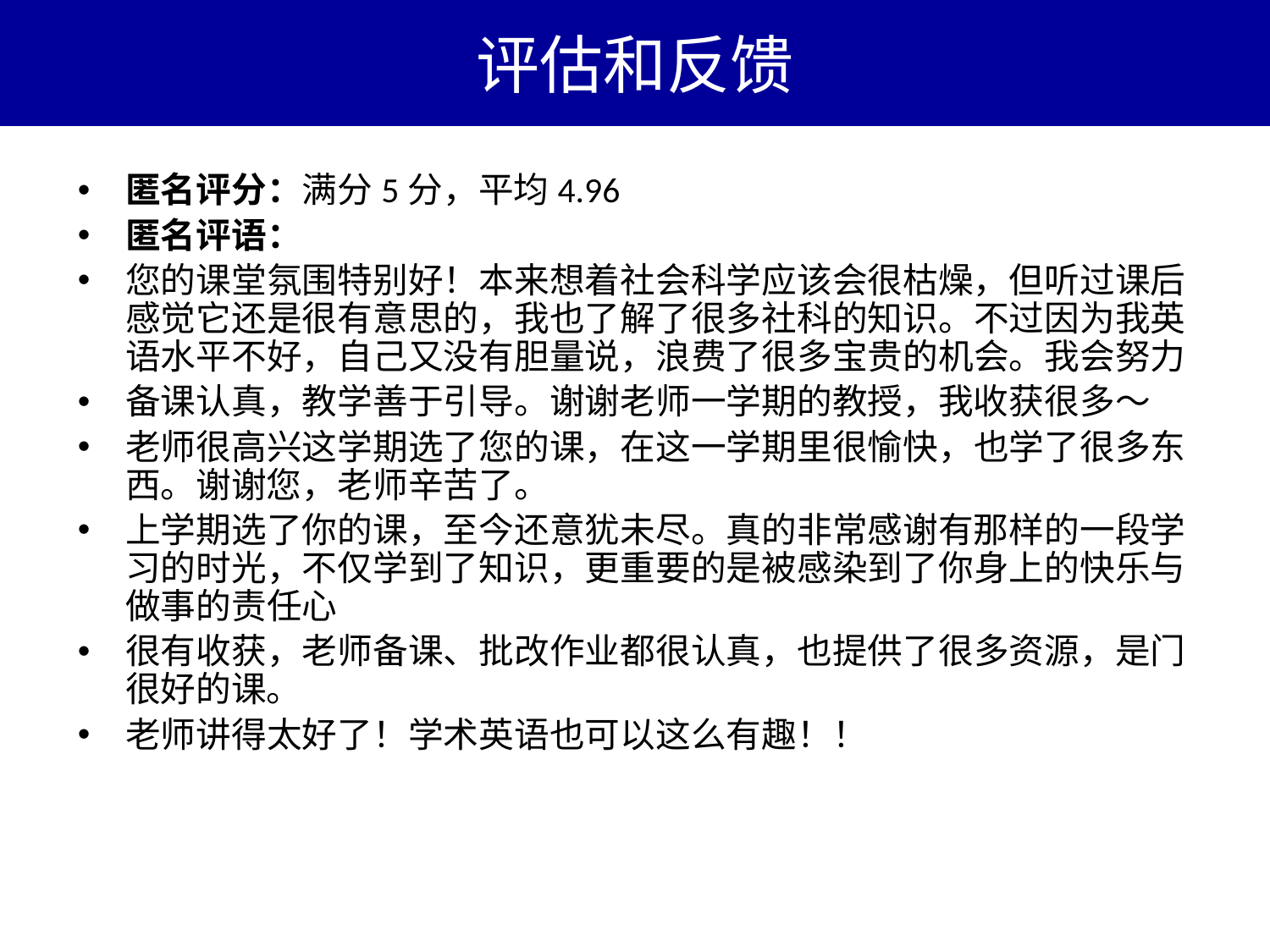

# 评估和反馈
匿名评分：满分5分，平均4.96
匿名评语：
您的课堂氛围特别好！本来想着社会科学应该会很枯燥，但听过课后感觉它还是很有意思的，我也了解了很多社科的知识。不过因为我英语水平不好，自己又没有胆量说，浪费了很多宝贵的机会。我会努力
备课认真，教学善于引导。谢谢老师一学期的教授，我收获很多～
老师很高兴这学期选了您的课，在这一学期里很愉快，也学了很多东西。谢谢您，老师辛苦了。
上学期选了你的课，至今还意犹未尽。真的非常感谢有那样的一段学习的时光，不仅学到了知识，更重要的是被感染到了你身上的快乐与做事的责任心
很有收获，老师备课、批改作业都很认真，也提供了很多资源，是门很好的课。
老师讲得太好了！学术英语也可以这么有趣！！